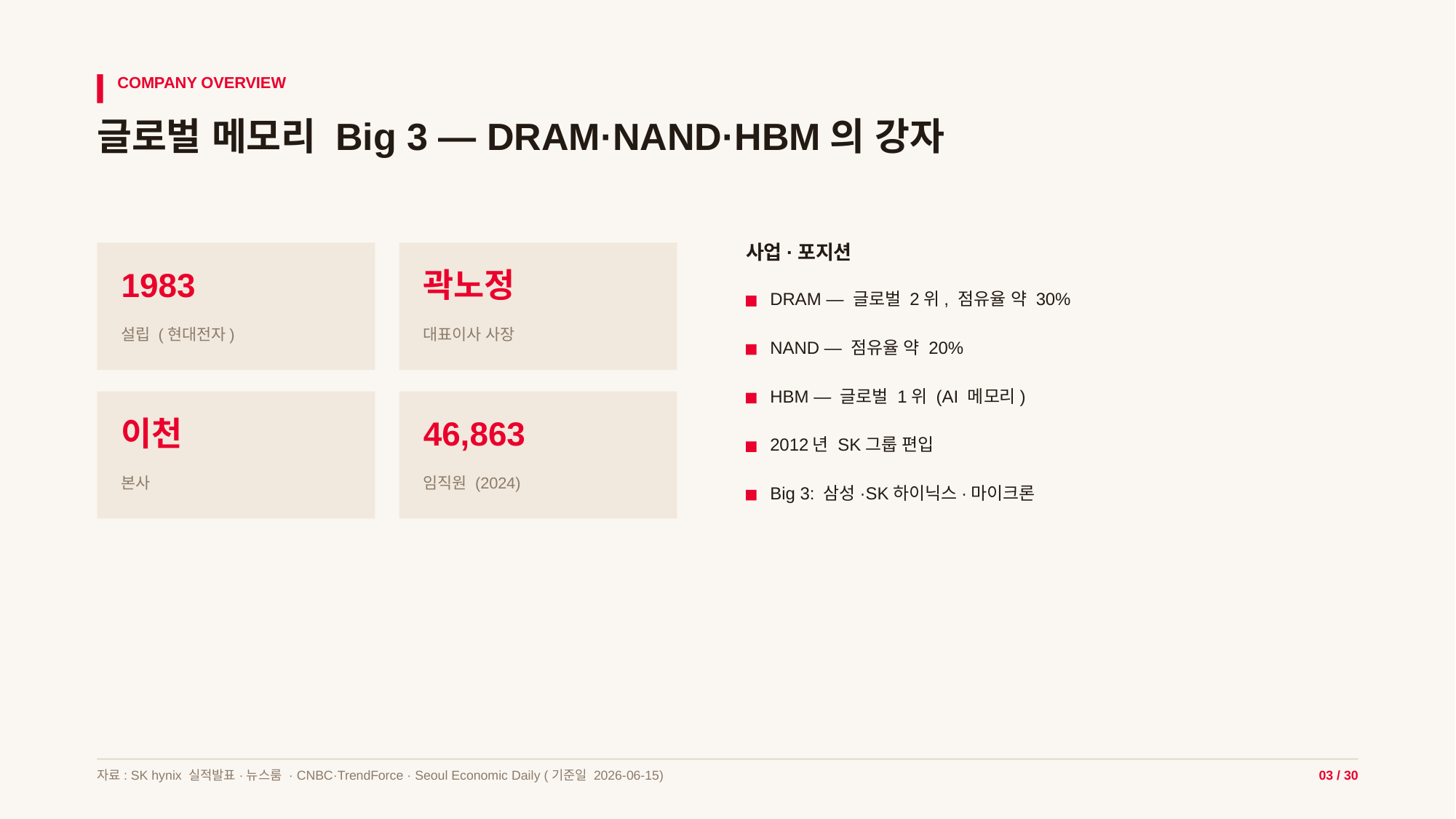

COMPANY OVERVIEW

글로벌 메모리 Big 3 — DRAM·NAND·HBM의 강자
사업·포지션

1983
곽노정
DRAM — 글로벌 2위, 점유율 약 30%

설립 (현대전자)
대표이사 사장
NAND — 점유율 약 20%

HBM — 글로벌 1위 (AI 메모리)

이천
46,863
2012년 SK그룹 편입

본사
임직원 (2024)
Big 3: 삼성·SK하이닉스·마이크론

자료: SK hynix 실적발표·뉴스룸 · CNBC·TrendForce · Seoul Economic Daily (기준일 2026-06-15)
03 / 30